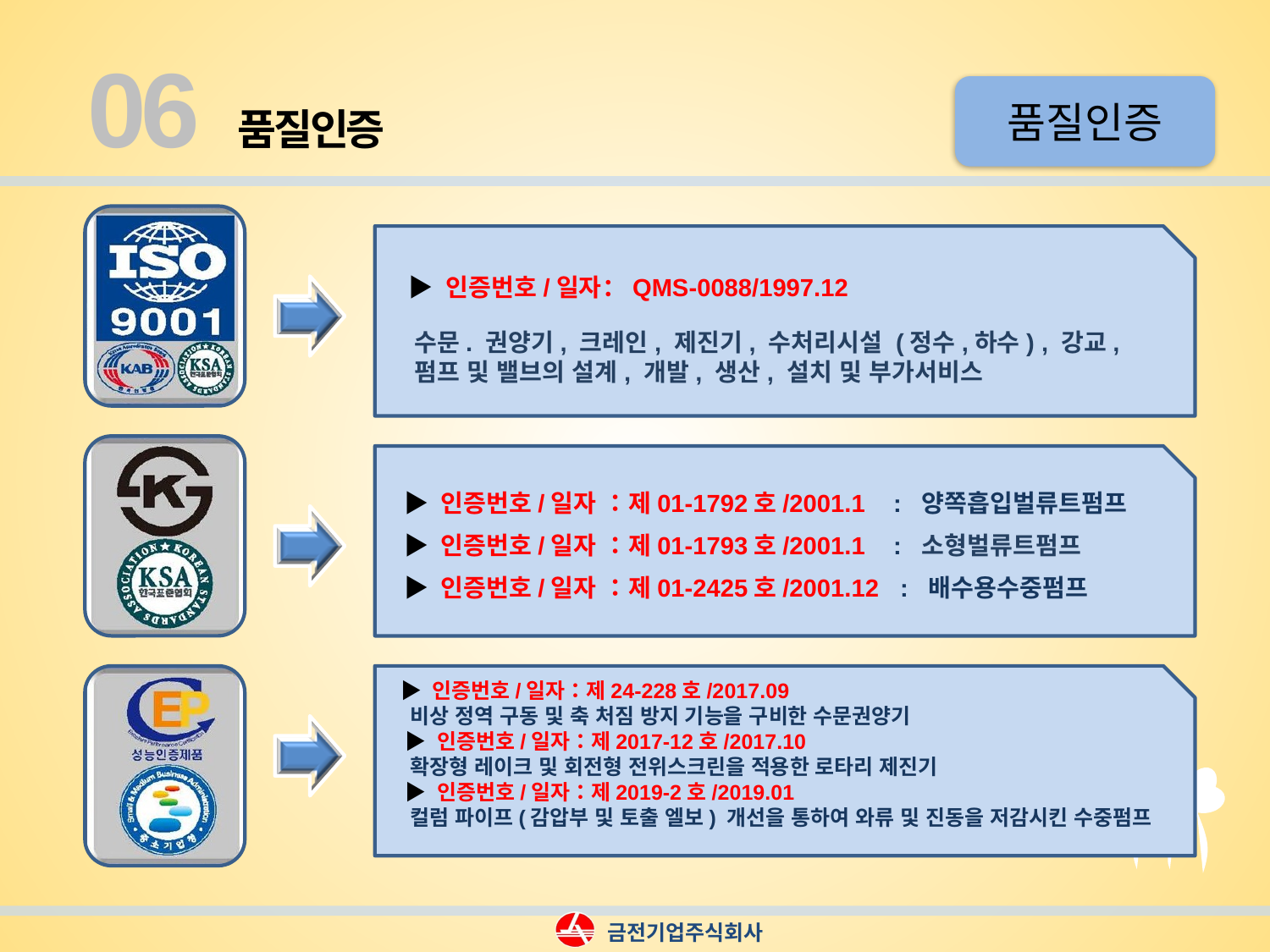

06
품질인증
품질인증

   ▶ 인증번호/일자：QMS-0088/1997.12

   수문. 권양기, 크레인, 제진기, 수처리시설 (정수,하수) , 강교,
   펌프 및 밸브의 설계, 개발, 생산, 설치 및 부가서비스

   ▶ 인증번호/일자 ：제01-1792호/2001.1    :  양쪽흡입벌류트펌프

   ▶ 인증번호/일자 ：제01-1793호/2001.1    :  소형벌류트펌프

   ▶ 인증번호/일자 ：제01-2425호/2001.12   :  배수용수중펌프

   ▶ 인증번호/일자：제24-228호/2017.09
   비상 정역 구동 및 축 처짐 방지 기능을 구비한 수문권양기
   ▶ 인증번호/일자：제2017-12호/2017.10
   확장형 레이크 및 회전형 전위스크린을 적용한 로타리 제진기
   ▶ 인증번호/일자：제2019-2호/2019.01
   컬럼 파이프(감압부 및 토출 엘보) 개선을 통하여 와류 및 진동을 저감시킨 수중펌프

금전기업주식회사